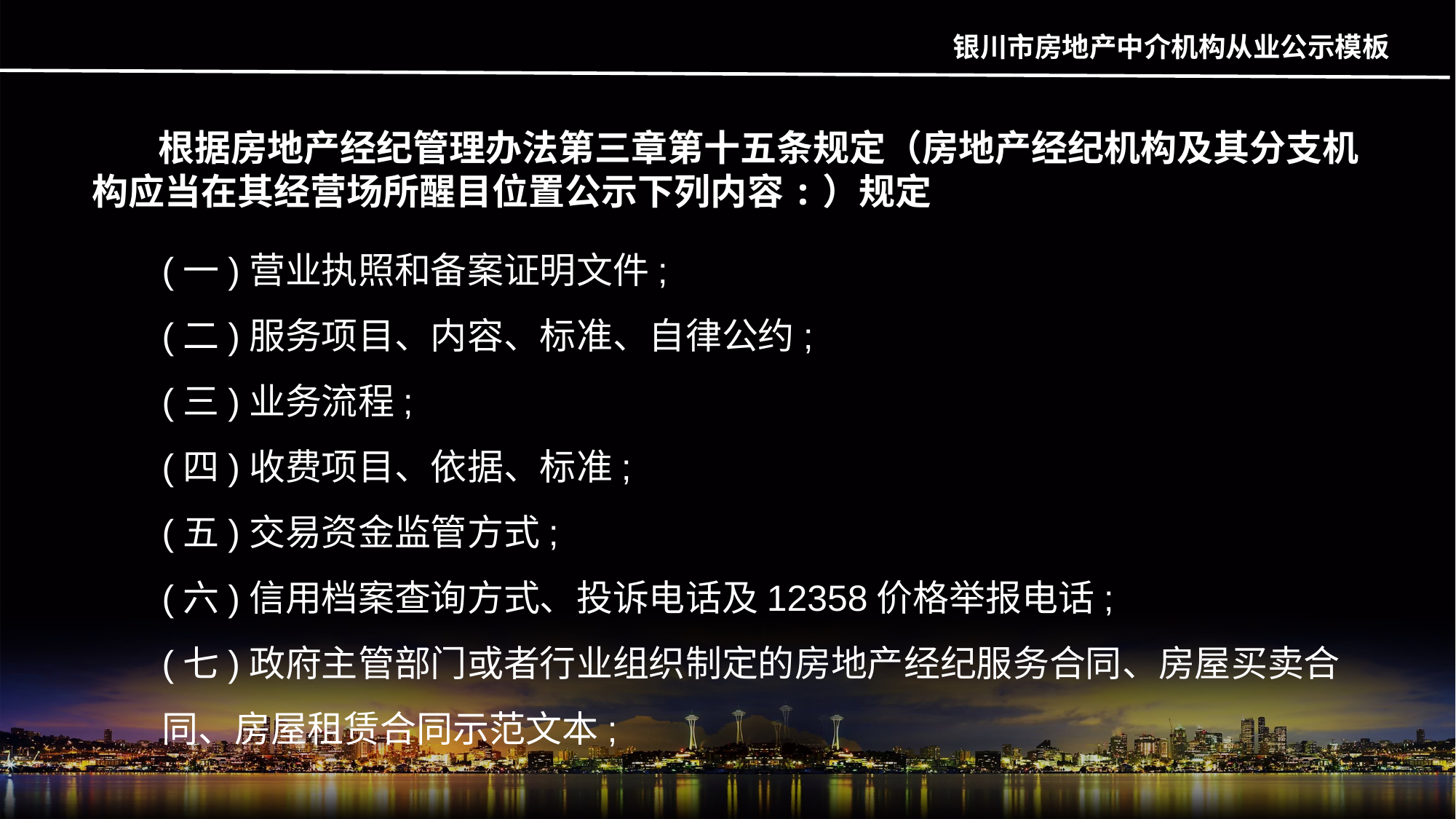

根据房地产经纪管理办法第三章第十五条规定（房地产经纪机构及其分支机构应当在其经营场所醒目位置公示下列内容:）规定
(一)营业执照和备案证明文件;
(二)服务项目、内容、标准、自律公约;
(三)业务流程;
(四)收费项目、依据、标准;
(五)交易资金监管方式;
(六)信用档案查询方式、投诉电话及12358价格举报电话;
(七)政府主管部门或者行业组织制定的房地产经纪服务合同、房屋买卖合同、房屋租赁合同示范文本;